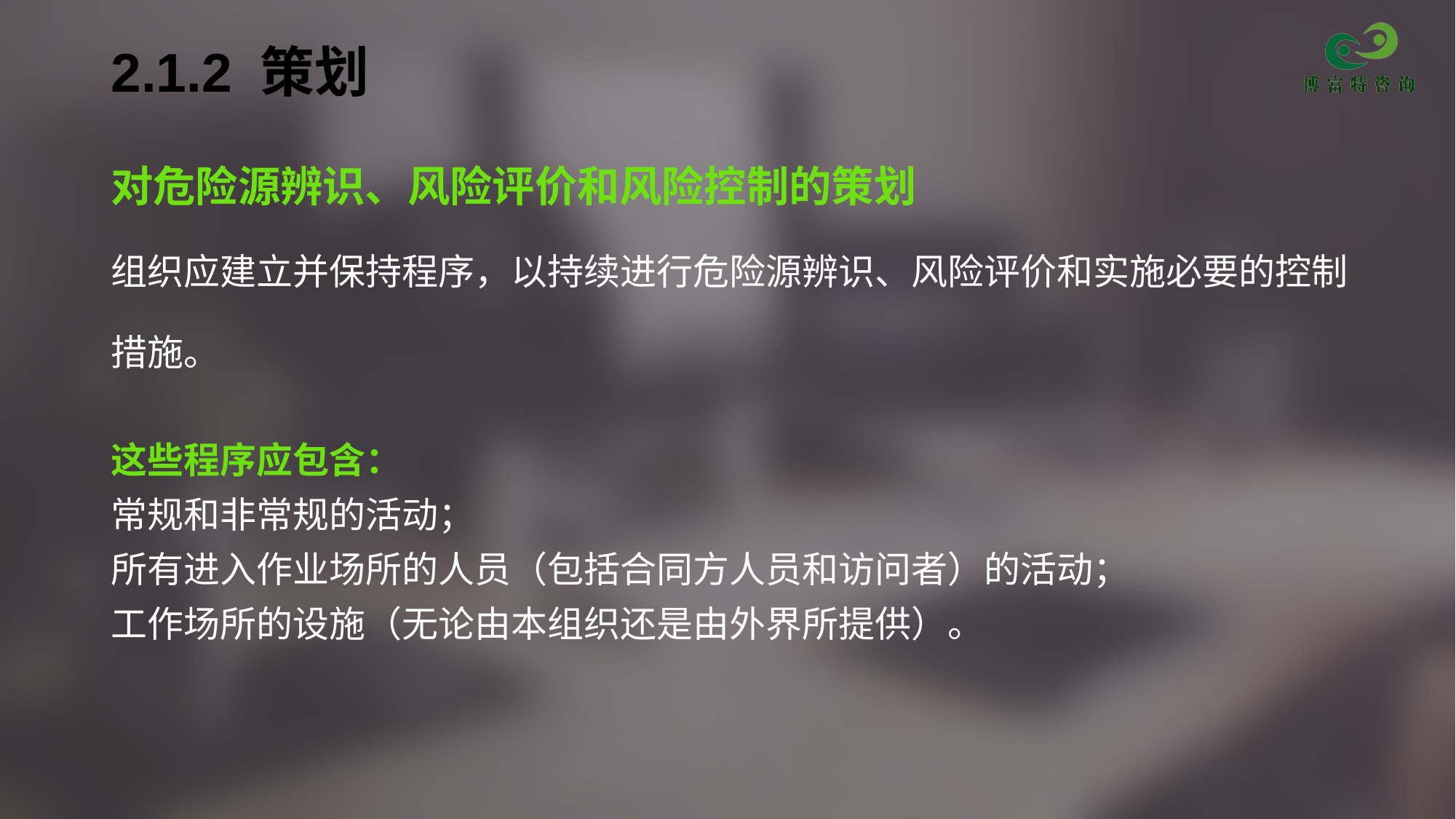

# 2.1.2 策划
对危险源辨识、风险评价和风险控制的策划
组织应建立并保持程序，以持续进行危险源辨识、风险评价和实施必要的控制
措施。

这些程序应包含：
常规和非常规的活动；
所有进入作业场所的人员（包括合同方人员和访问者）的活动；
工作场所的设施（无论由本组织还是由外界所提供）。